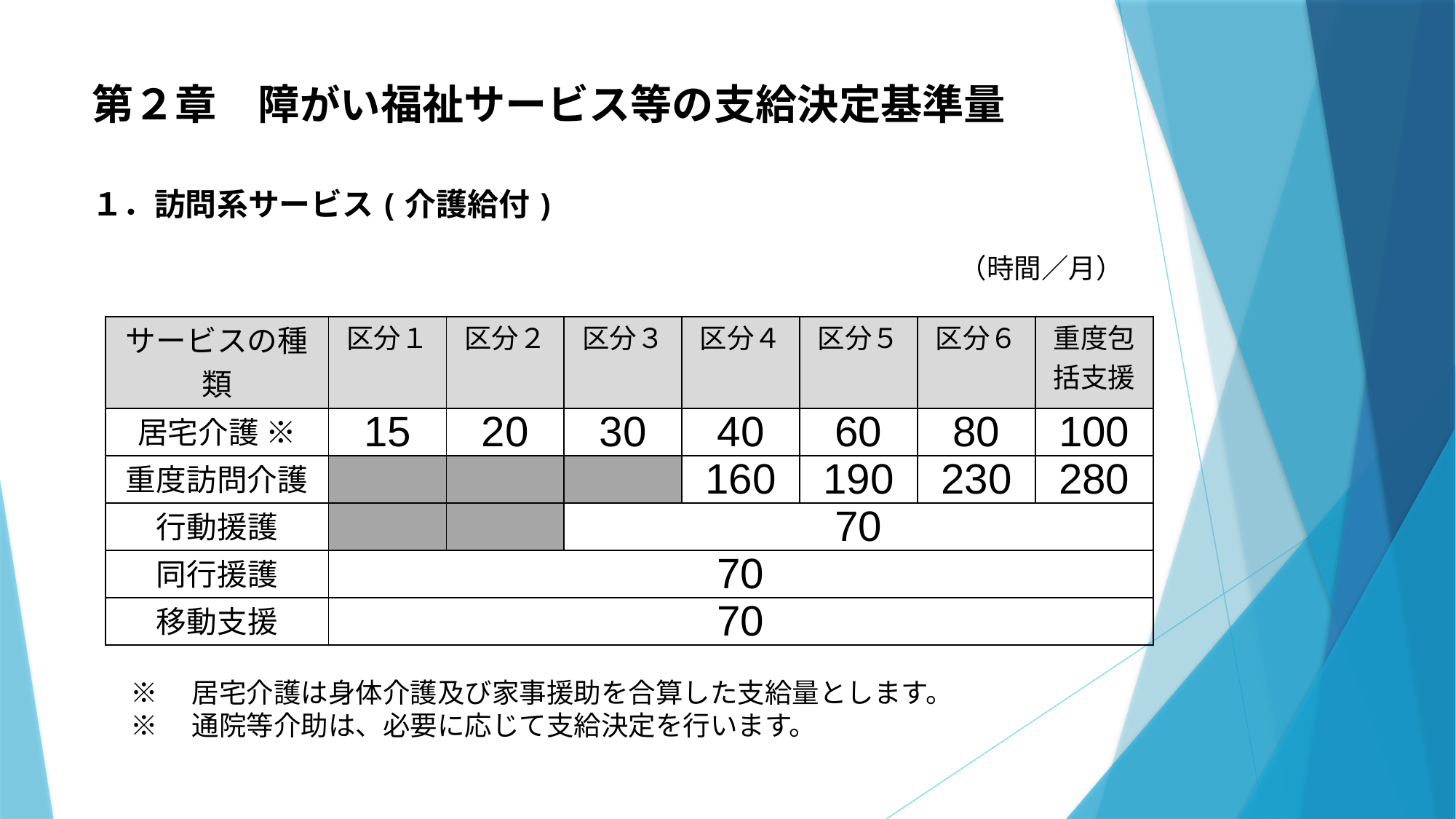

# 第２章　障がい福祉サービス等の支給決定基準量 １．訪問系サービス(介護給付)
　　　　　　　　　　　　　　　　　　　　　　　　　　　　　　　（時間／月）
| サービスの種類 | 区分１ | 区分２ | 区分３ | 区分４ | 区分５ | 区分６ | 重度包括支援 |
| --- | --- | --- | --- | --- | --- | --- | --- |
| 居宅介護 ※ | 15 | 20 | 30 | 40 | 60 | 80 | 100 |
| 重度訪問介護 |  |  |  | 160 | 190 | 230 | 280 |
| 行動援護 |  |  | 70 |  |  |  |  |
| 同行援護 | 70 |  |  |  |  |  |  |
| 移動支援 | 70 |  |  |  |  |  |  |
※　居宅介護は身体介護及び家事援助を合算した支給量とします。
※　通院等介助は、必要に応じて支給決定を行います。